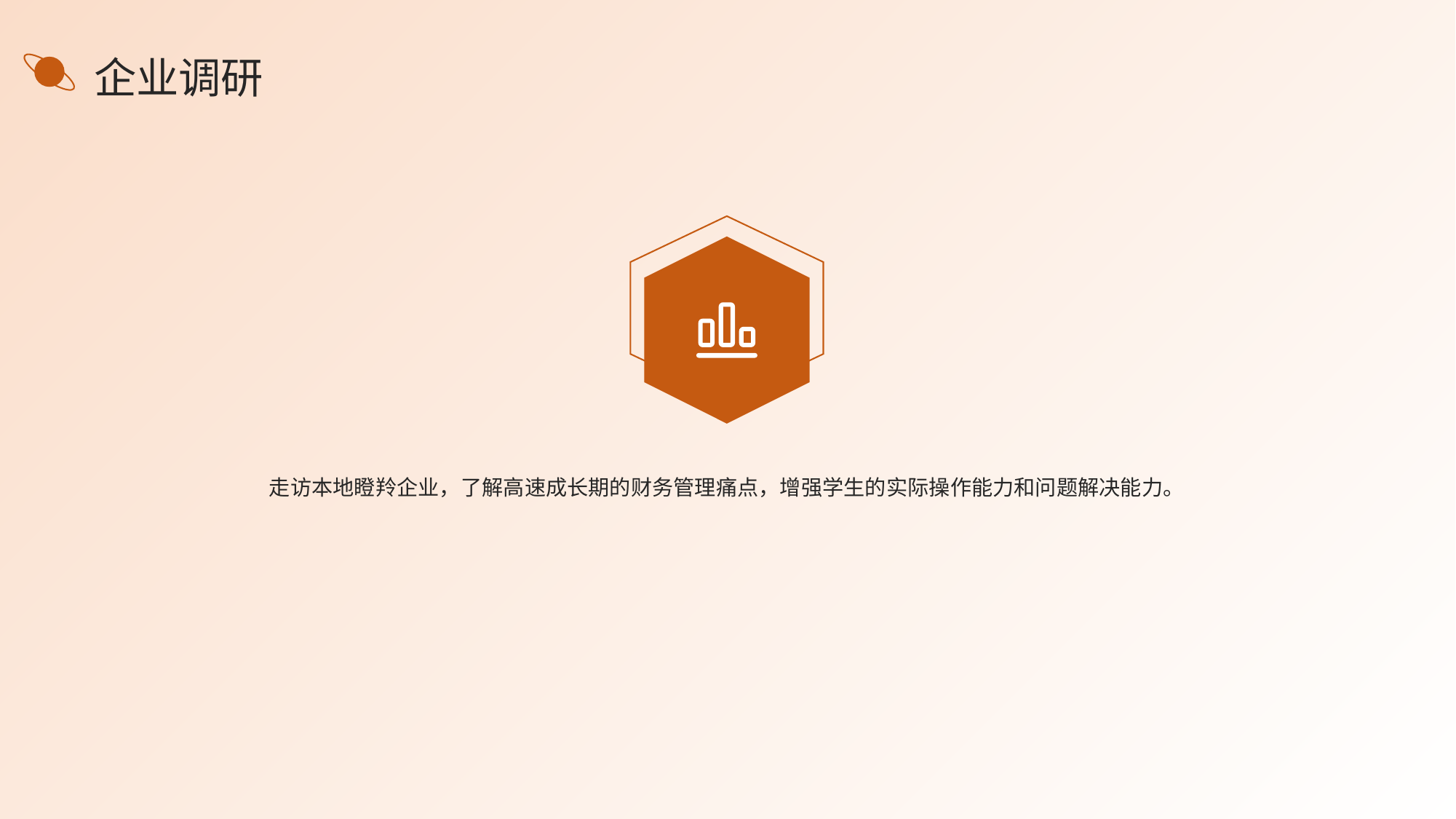

企业调研

走访本地瞪羚企业，了解高速成长期的财务管理痛点，增强学生的实际操作能力和问题解决能力。